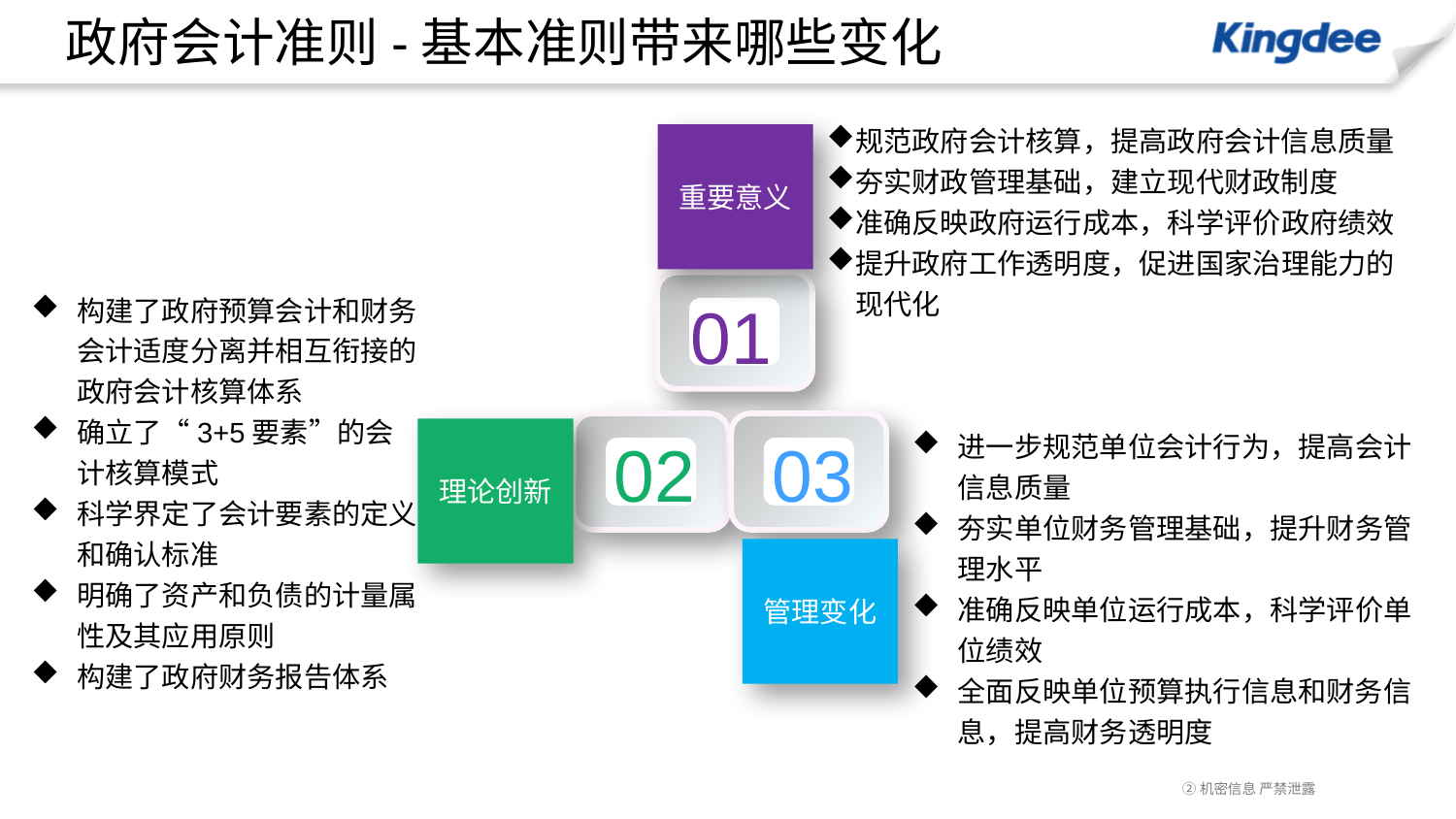

# 政府会计准则-基本准则带来哪些变化
规范政府会计核算，提高政府会计信息质量
夯实财政管理基础，建立现代财政制度
准确反映政府运行成本，科学评价政府绩效
提升政府工作透明度，促进国家治理能力的现代化
重要意义
构建了政府预算会计和财务会计适度分离并相互衔接的政府会计核算体系
确立了“3+5要素”的会计核算模式
科学界定了会计要素的定义和确认标准
明确了资产和负债的计量属性及其应用原则
构建了政府财务报告体系

01

进一步规范单位会计行为，提高会计信息质量
夯实单位财务管理基础，提升财务管理水平
准确反映单位运行成本，科学评价单位绩效
全面反映单位预算执行信息和财务信息，提高财务透明度
理论创新
02
03

管理变化